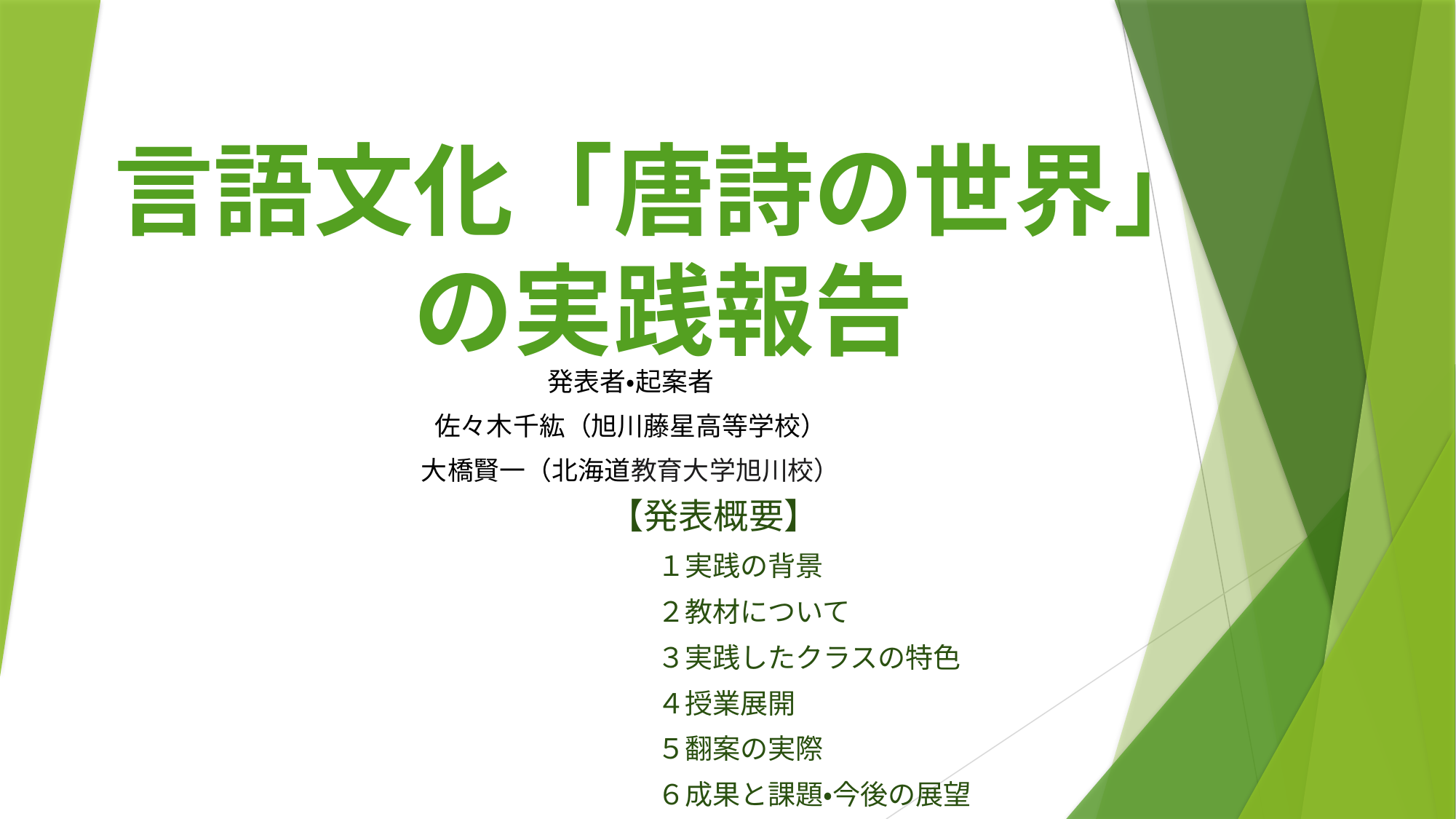

# 言語文化「唐詩の世界」の実践報告
発表者・起案者
佐々木千紘（旭川藤星高等学校）
大橋賢一（北海道教育大学旭川校）
【発表概要】
１実践の背景
２教材について
３実践したクラスの特色
４授業展開
５翻案の実際
６成果と課題・今後の展望